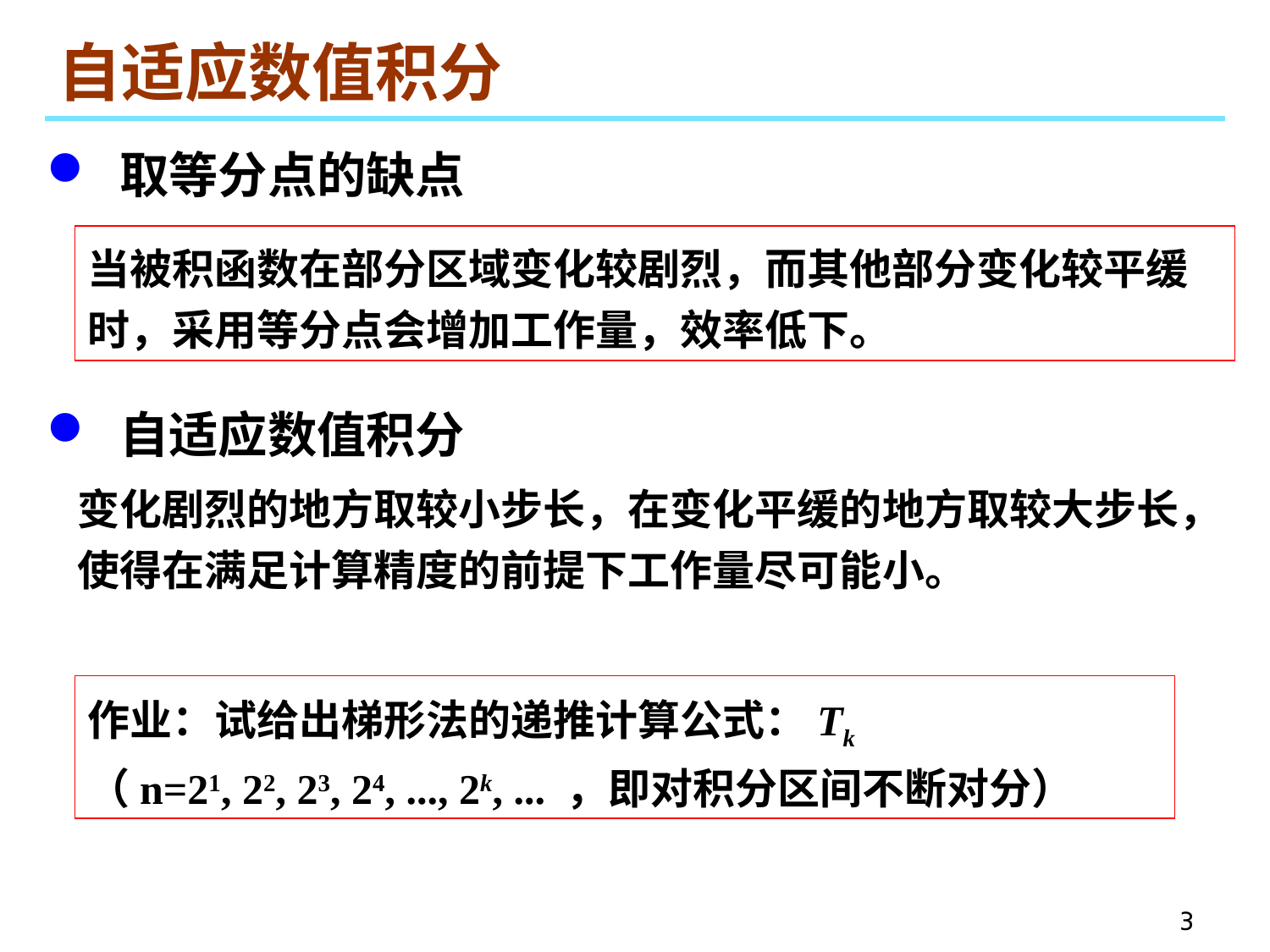

# 自适应数值积分
 取等分点的缺点
当被积函数在部分区域变化较剧烈，而其他部分变化较平缓时，采用等分点会增加工作量，效率低下。
 自适应数值积分
变化剧烈的地方取较小步长，在变化平缓的地方取较大步长，使得在满足计算精度的前提下工作量尽可能小。
作业：试给出梯形法的递推计算公式：Tk
（n=21, 22, 23, 24, ..., 2k, ... ，即对积分区间不断对分）
3